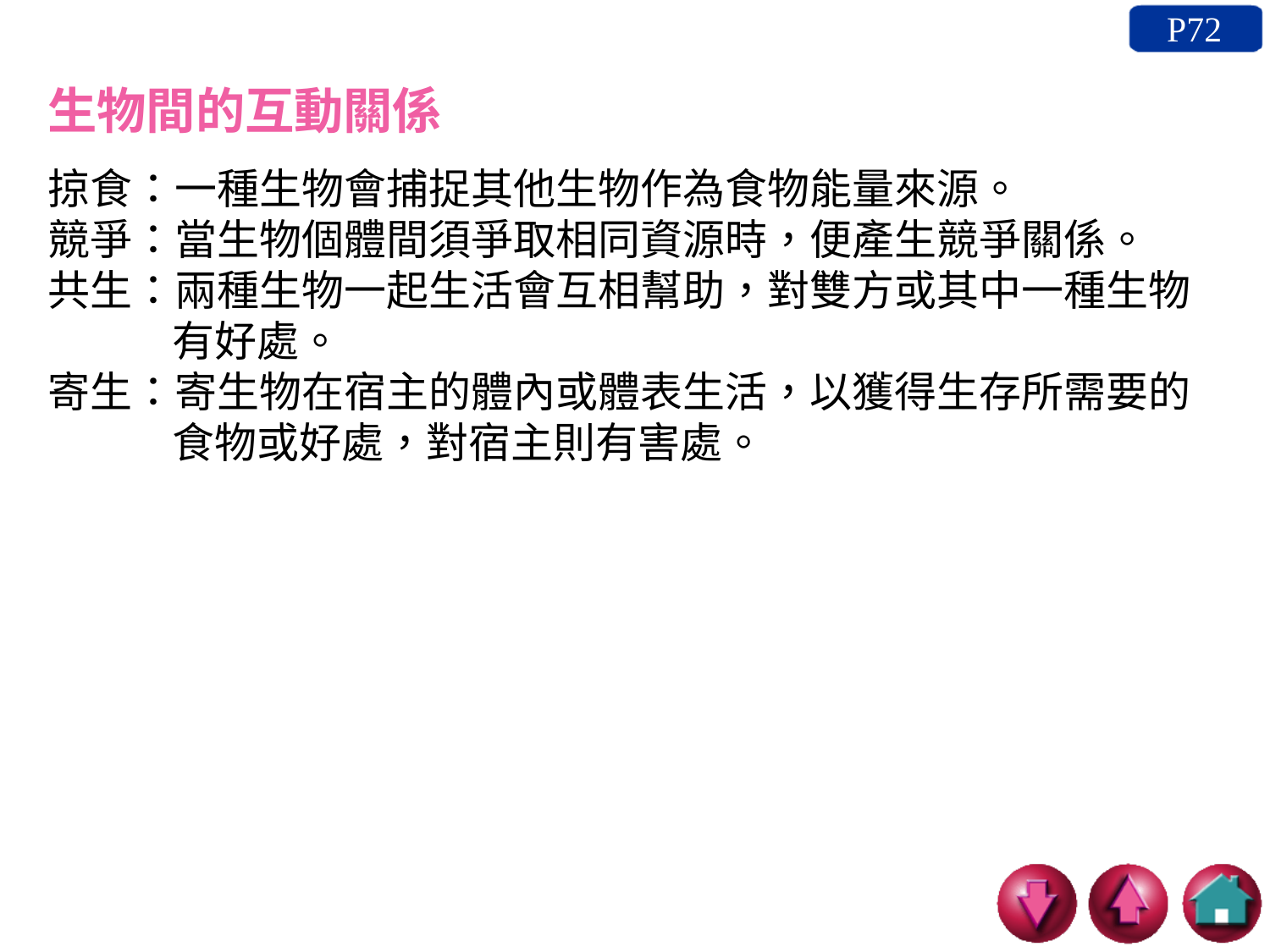

P72
生物間的互動關係
掠食：一種生物會捕捉其他生物作為食物能量來源。
競爭：當生物個體間須爭取相同資源時，便產生競爭關係。
共生：兩種生物一起生活會互相幫助，對雙方或其中一種生物有好處。
寄生：寄生物在宿主的體內或體表生活，以獲得生存所需要的食物或好處，對宿主則有害處。